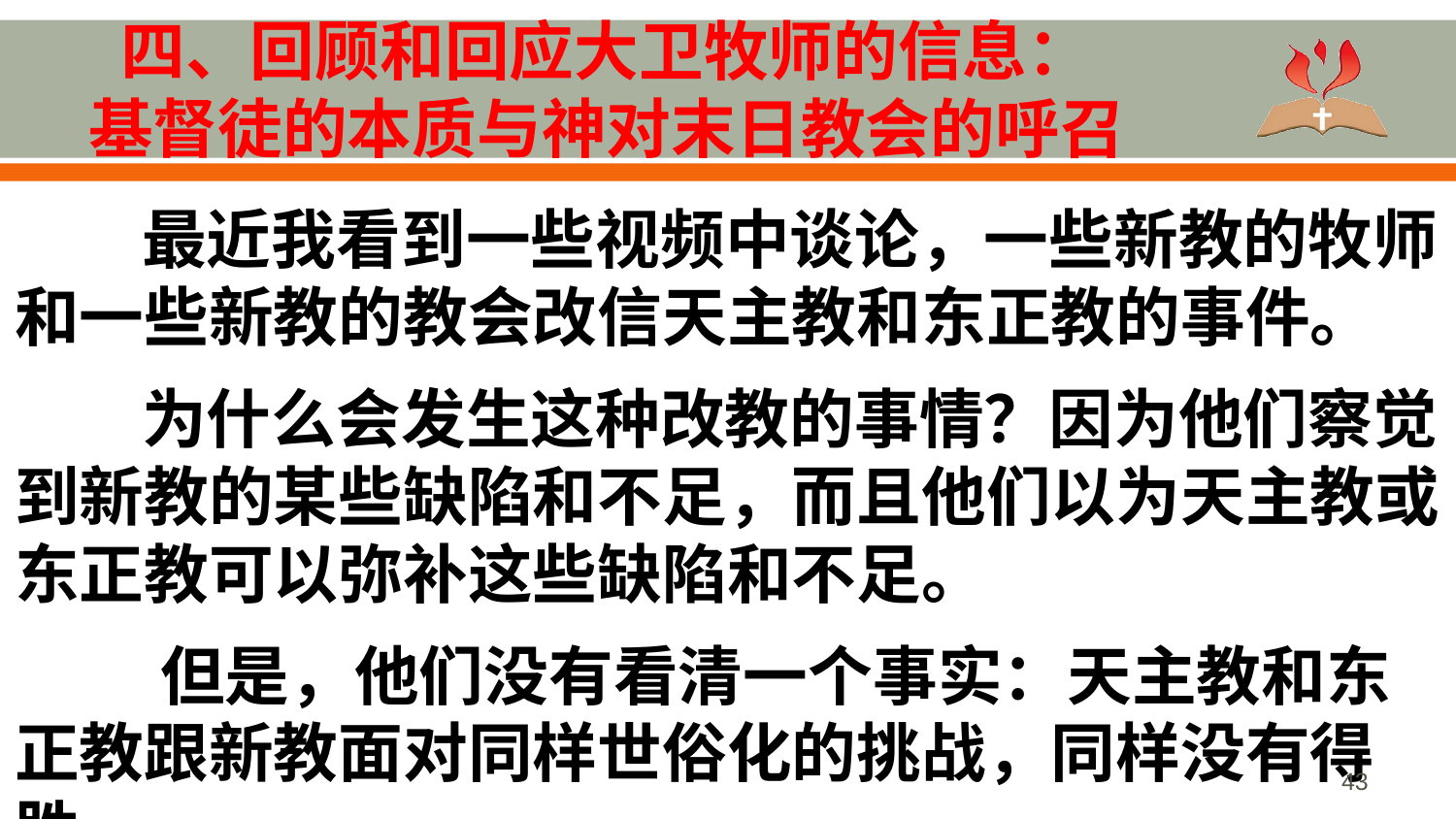

# 四、回顾和回应大卫牧师的信息： 基督徒的本质与神对末日教会的呼召
最近我看到一些视频中谈论，一些新教的牧师和一些新教的教会改信天主教和东正教的事件。
为什么会发生这种改教的事情？因为他们察觉到新教的某些缺陷和不足，而且他们以为天主教或东正教可以弥补这些缺陷和不足。
	但是，他们没有看清一个事实：天主教和东正教跟新教面对同样世俗化的挑战，同样没有得胜。

43